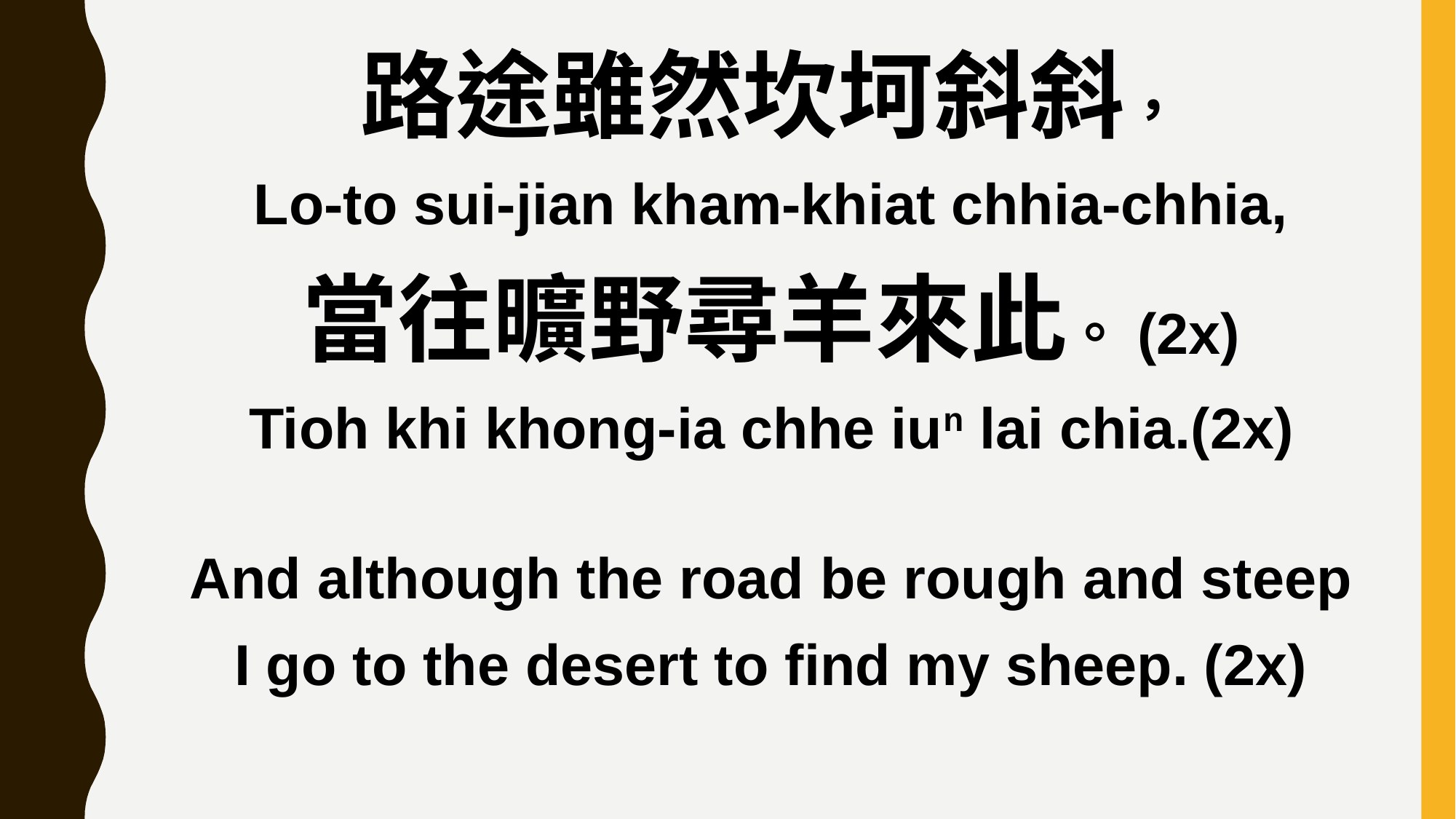

路途雖然坎坷斜斜，
Lo-to sui-jian kham-khiat chhia-chhia,
當往曠野尋羊來此。(2x)
Tioh khi khong-ia chhe iun lai chia.(2x)

And although the road be rough and steep
I go to the desert to find my sheep. (2x)